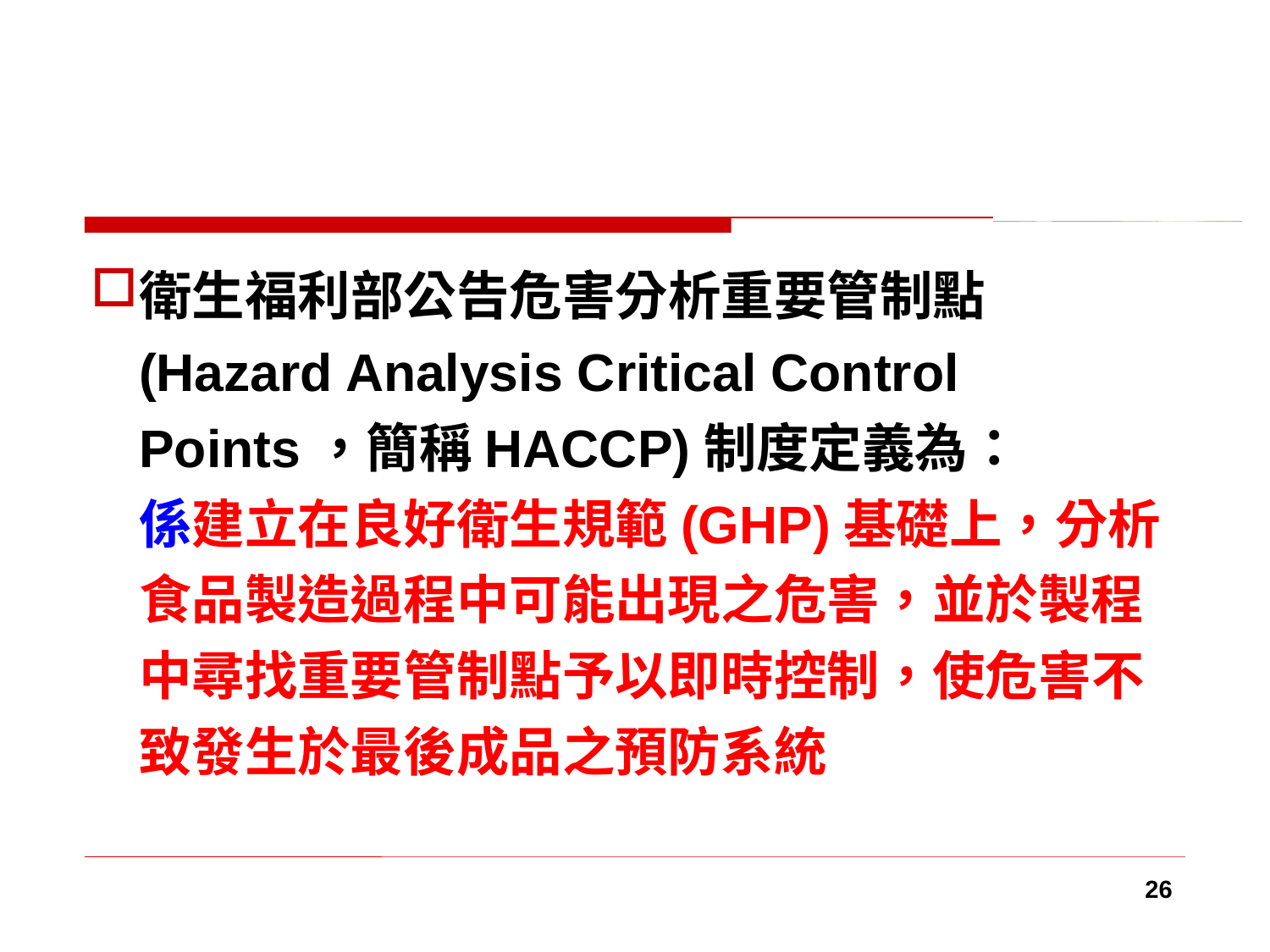

#
衛生福利部公告危害分析重要管制點(Hazard Analysis Critical Control Points，簡稱HACCP)制度定義為：
係建立在良好衛生規範(GHP)基礎上，分析食品製造過程中可能出現之危害，並於製程中尋找重要管制點予以即時控制，使危害不致發生於最後成品之預防系統
26